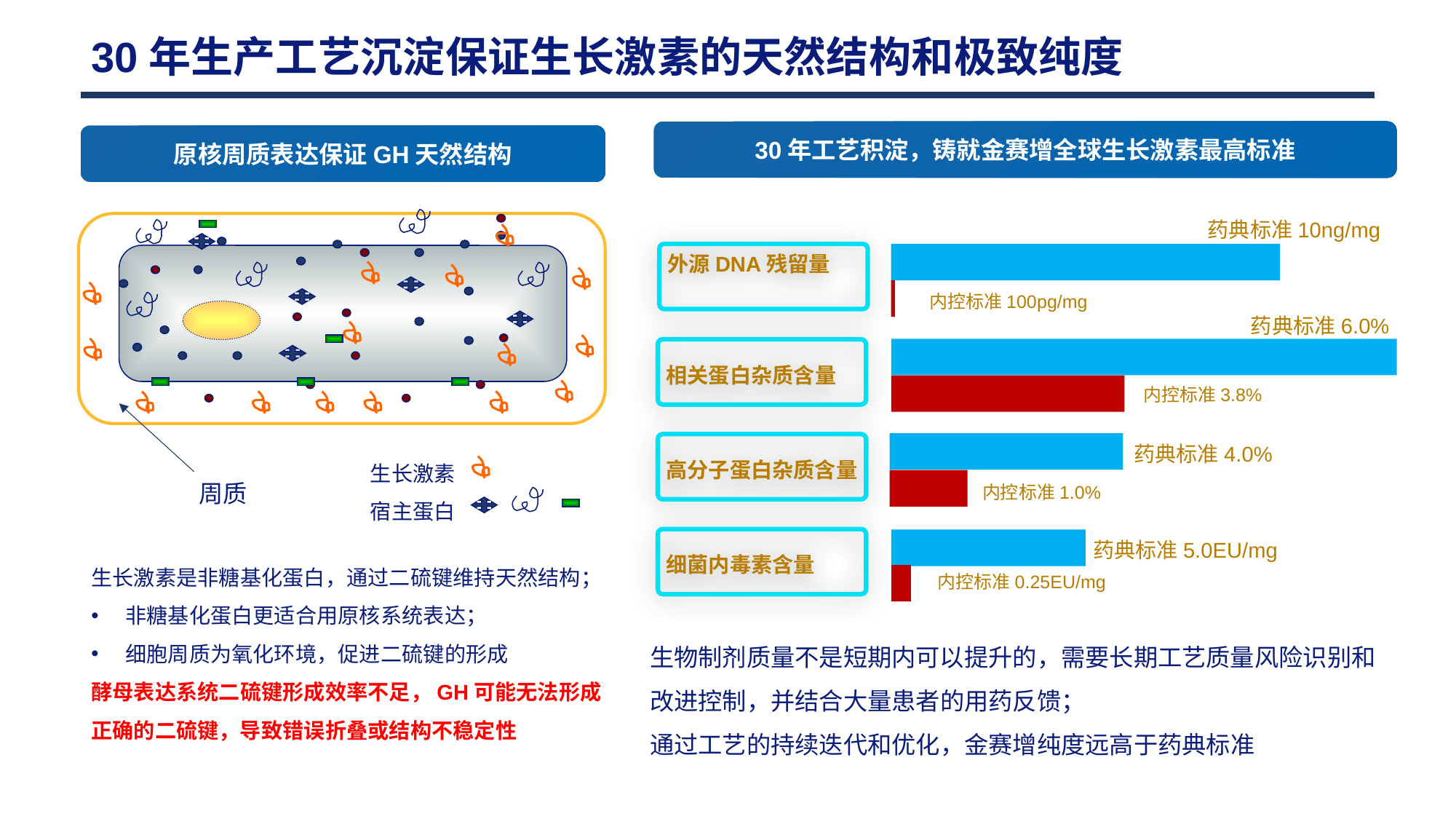

30年生产工艺沉淀保证生长激素的天然结构和极致纯度
30年工艺积淀，铸就金赛增全球生长激素最高标准
原核周质表达保证GH天然结构

药典标准10ng/mg

外源DNA残留量

相关蛋白杂质含量

高分子蛋白杂质含量
细菌内毒素含量

内控标准100pg/mg
药典标准6.0%
内控标准3.8%
药典标准4.0%
内控标准1.0%
药典标准5.0EU/mg
内控标准0.25EU/mg

生长激素
宿主蛋白

周质

生长激素是非糖基化蛋白，通过二硫键维持天然结构；
非糖基化蛋白更适合用原核系统表达；
细胞周质为氧化环境，促进二硫键的形成
酵母表达系统二硫键形成效率不足，GH可能无法形成正确的二硫键，导致错误折叠或结构不稳定性
生物制剂质量不是短期内可以提升的，需要长期工艺质量风险识别和改进控制，并结合大量患者的用药反馈；
通过工艺的持续迭代和优化，金赛增纯度远高于药典标准